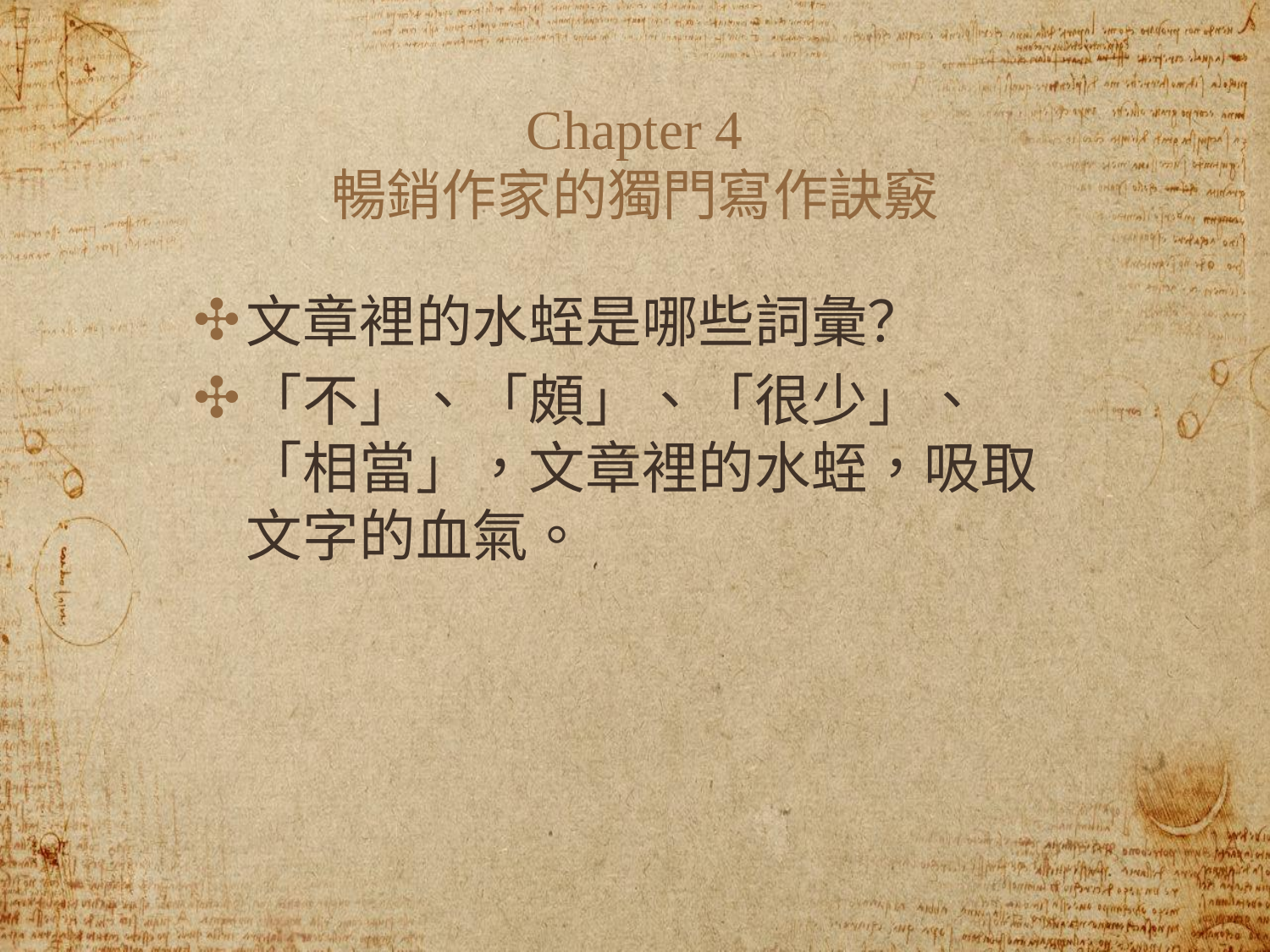

# Chapter 4
暢銷作家的獨門寫作訣竅
文章裡的水蛭是哪些詞彙？
「不」、「頗」、「很少」、「相當」，文章裡的水蛭，吸取文字的血氣。